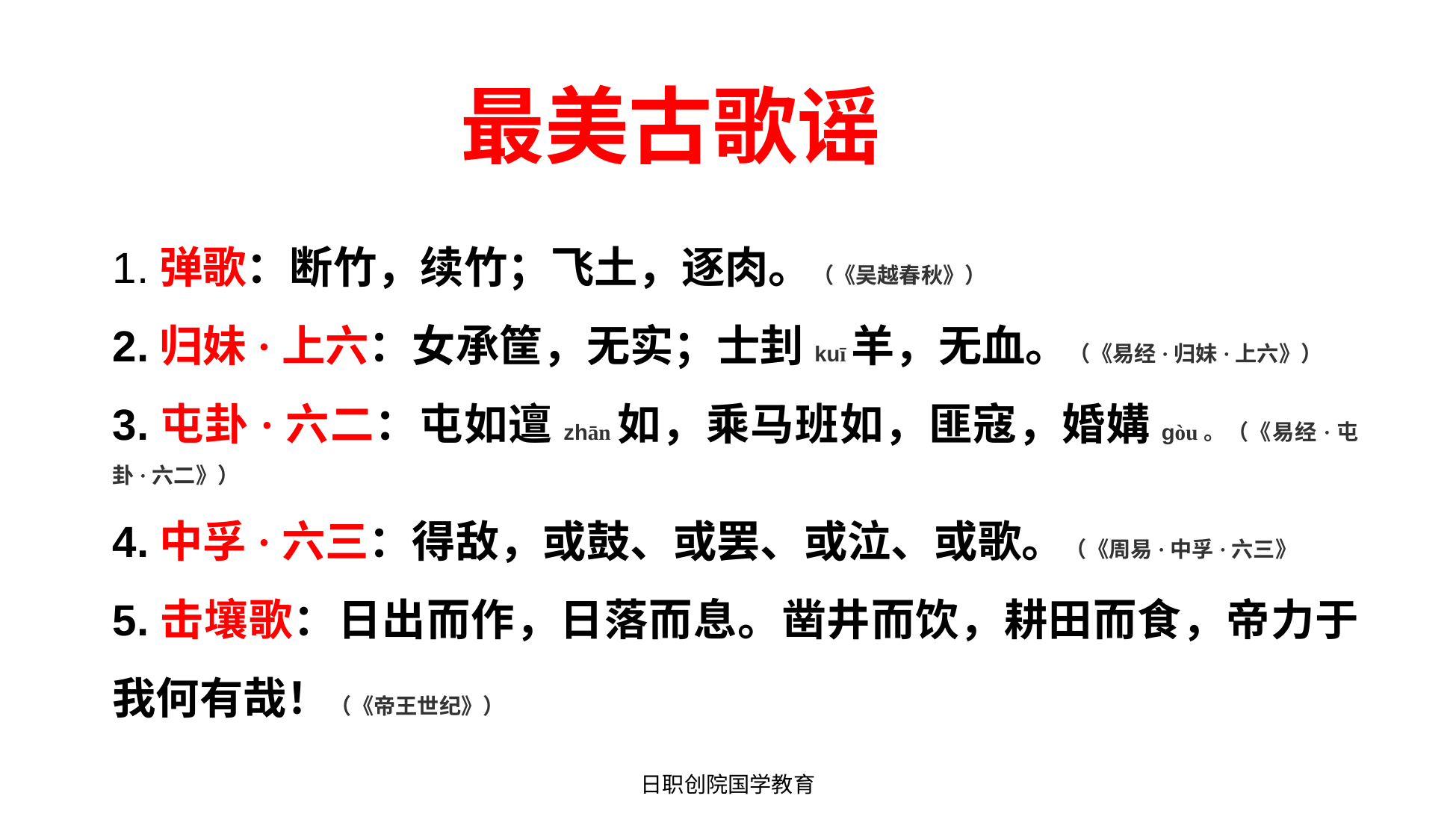

最美古歌谣
1.弹歌：断竹，续竹；飞土，逐肉。（《吴越春秋》）
2.归妹·上六：女承筐，无实；士刲kuī羊，无血。（《易经·归妹·上六》）
3.屯卦·六二：屯如邅zhān如，乘马班如，匪寇，婚媾gòu。（《易经·屯卦·六二》）
4.中孚·六三：得敌，或鼓、或罢、或泣、或歌。（《周易·中孚·六三》
5.击壤歌：日出而作，日落而息。凿井而饮，耕田而食，帝力于我何有哉！（《帝王世纪》）
日职创院国学教育